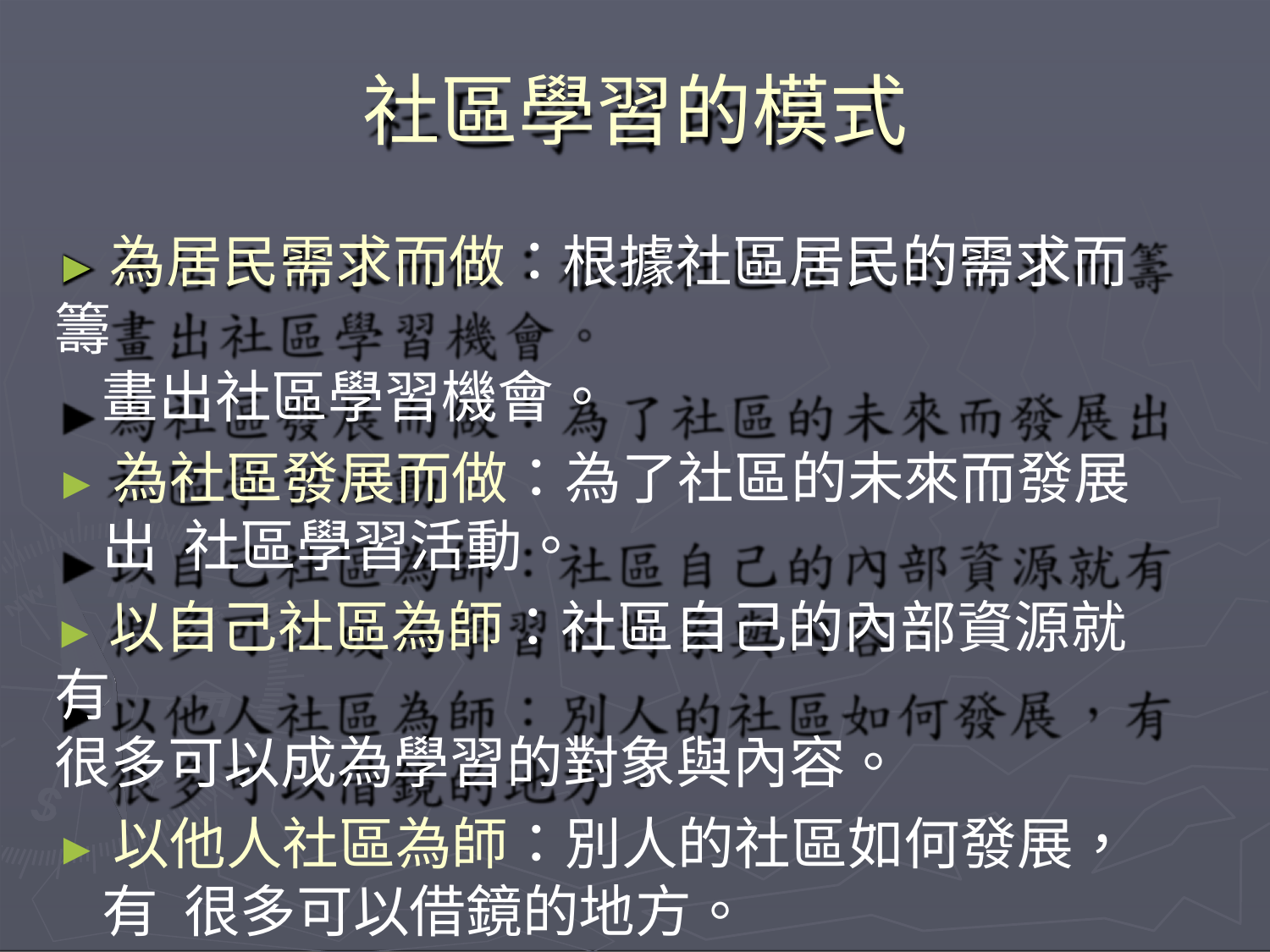

# 社區學習的模式

►為居民需求而做：根據社區居民的需求而籌
畫出社區學習機會。
►為社區發展而做：為了社區的未來而發展出  社區學習活動。
►以自己社區為師：社區自己的內部資源就有
很多可以成為學習的對象與內容。
►以他人社區為師：別人的社區如何發展，有  很多可以借鏡的地方。